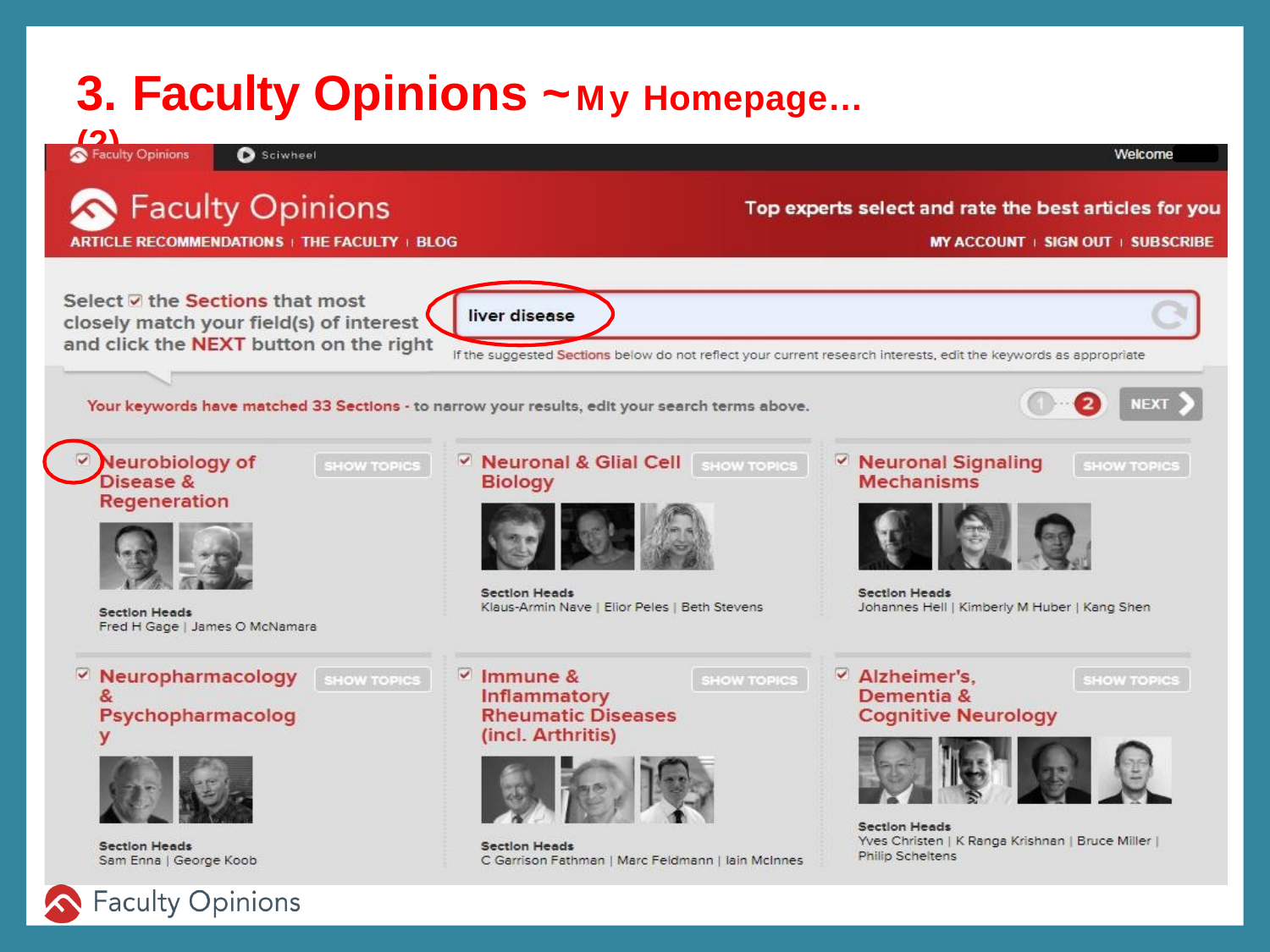

# 3. Faculty Opinions ~My Homepage…(2)

首頁支援個人化設定。透過 關鍵字搜尋及主題區搜尋即 能回應目前出版中相關聯的 論文及專家的評選。